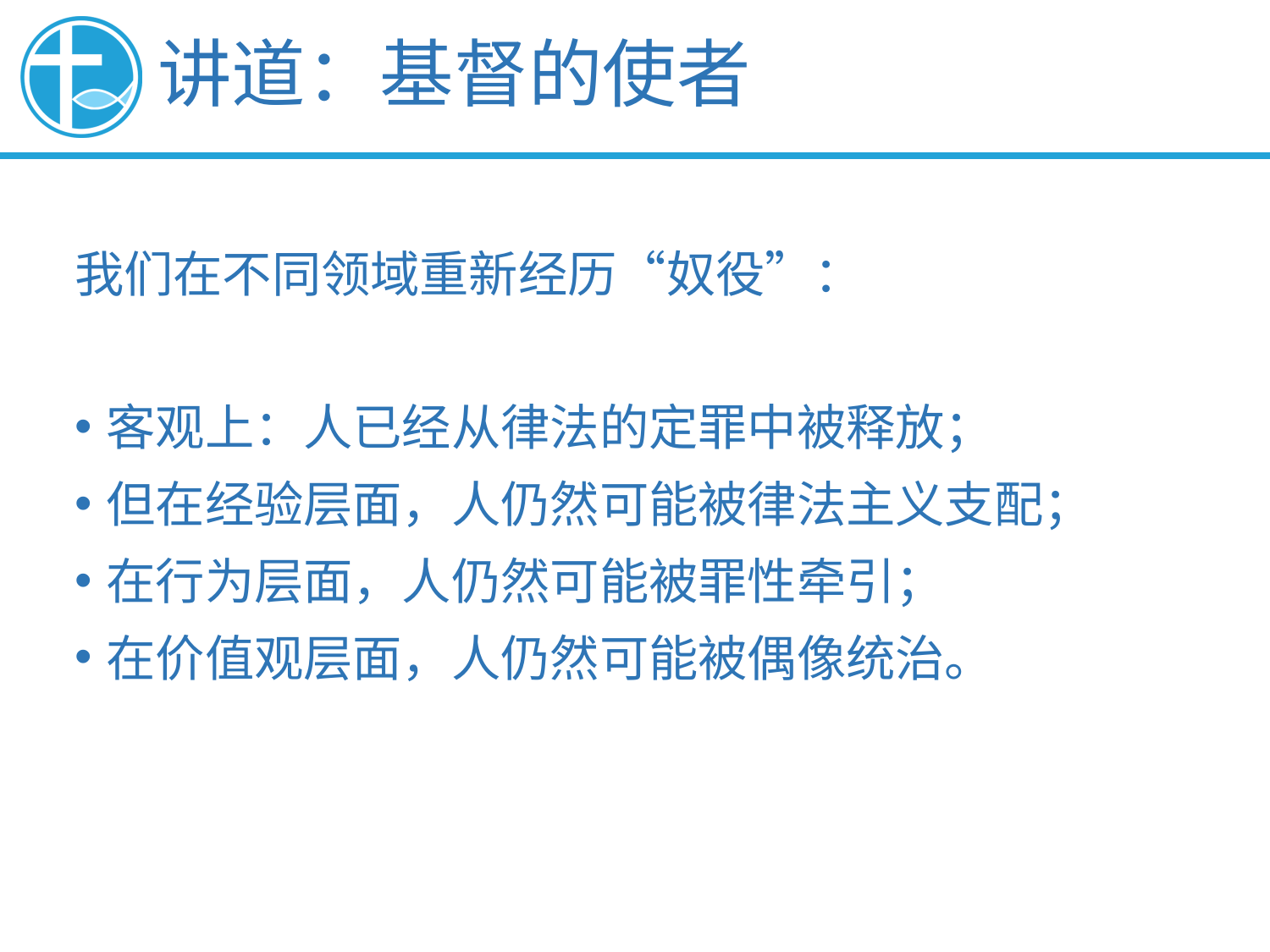

讲道：基督的使者
我们在不同领域重新经历“奴役”：

客观上：人已经从律法的定罪中被释放；
但在经验层面，人仍然可能被律法主义支配；
在行为层面，人仍然可能被罪性牵引；
在价值观层面，人仍然可能被偶像统治。